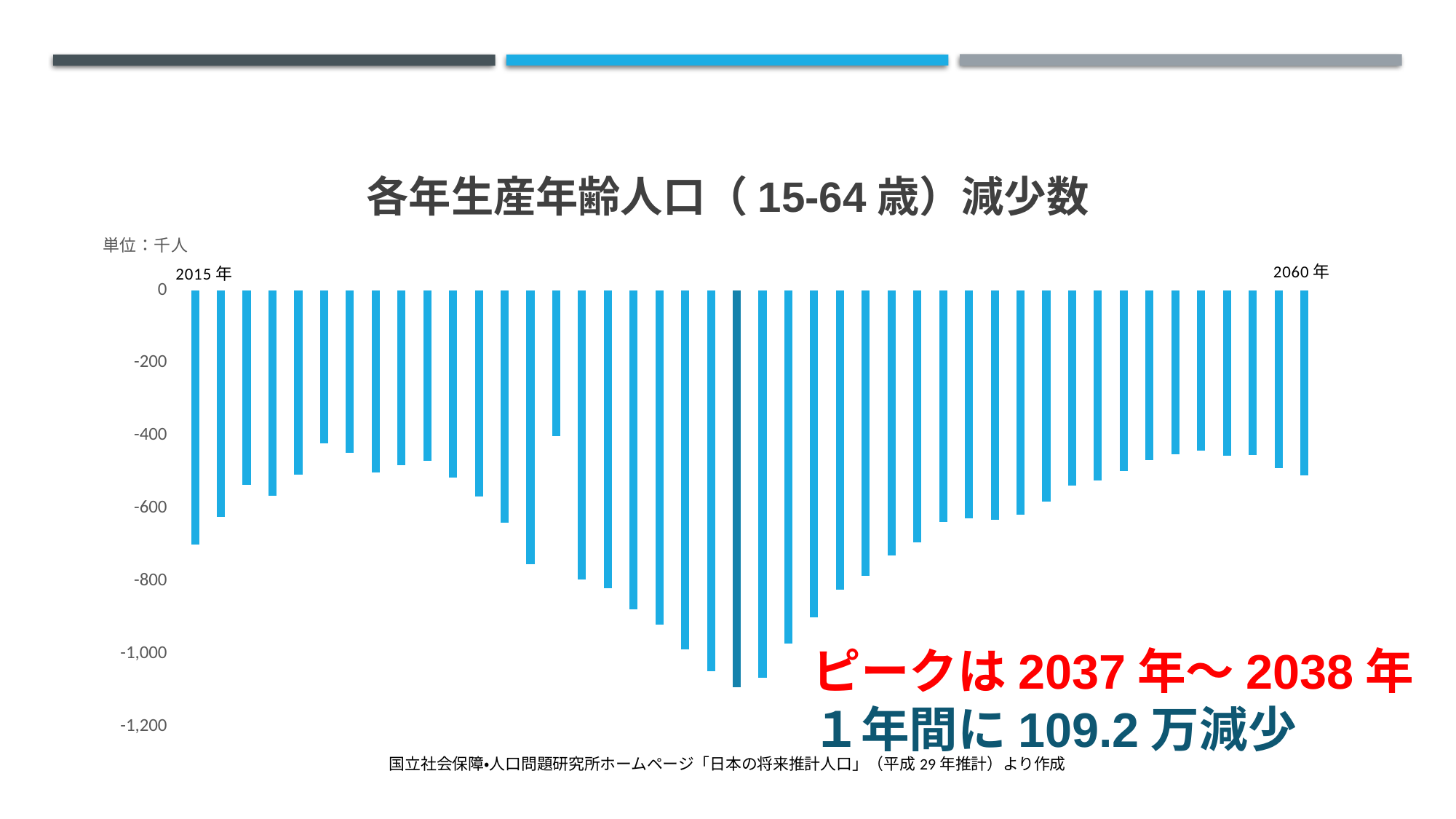

# 各年生産年齢人口（15-64歳）減少数

### Chart: 単位：千人

| Category | 系列 1 |
|---|---|
| 2016～2017 | -699.838 |
| 2017～2018 | -624.269 |
| (2018～2019) | -535.219 |
| (2019～2020) | -564.417 |
| (2020～2021) | -507.698 |
| (2021～2022) | -420.414 |
| (2022～2023) | -446.955 |
| (2023～2024) | -502.035 |
| (2024～2025) | -480.292 |
| (2025～2026) | -469.12 |
| (2026～2027) | -515.862 |
| (2027～2028) | -568.166 |
| (2028～2029) | -640.072 |
| (2029～2030) | -753.653 |
| (2030～2031) | -400.986 |
| (2031～2032) | -795.594 |
| (2032～2033) | -818.825 |
| (2033～2034) | -876.755 |
| (2034～2035) | -919.598 |
| (2035～2036) | -987.991 |
| (2036～2037) | -1048.844 |
| (2037～2038) | -1091.897 |
| (2038～2039) | -1065.128 |
| (2039～2040) | -971.133 |
| (2040～2041) | -899.607 |
| (2041～2042) | -824.399 |
| (2042～2043) | -785.32 |
| (2043～2044) | -728.88 |
| (2044～2045) | -693.965 |
| (2045～2046) | -637.529 |
| (2046～2047) | -627.606 |
| (2047～2048) | -631.437 |
| (2048～2049) | -617.248 |
| (2049～2050) | -580.792 |
| (2050～2051) | -537.323 |
| (2051～2052) | -522.629 |
| (2052～2053) | -497.102 |
| (2053～2054) | -467.462 |
| (2054～2055) | -450.002 |
| (2055～2056) | -439.954 |
| (2056～2057) | -455.692 |
| (2057～2058) | -452.976 |
| (2058～2059) | -489.055 |
| (2059～2060) | -509.581 |
ピークは2037年～2038年
１年間に109.2万減少
国立社会保障・人口問題研究所ホームページ「日本の将来推計人口」（平成29年推計）より作成